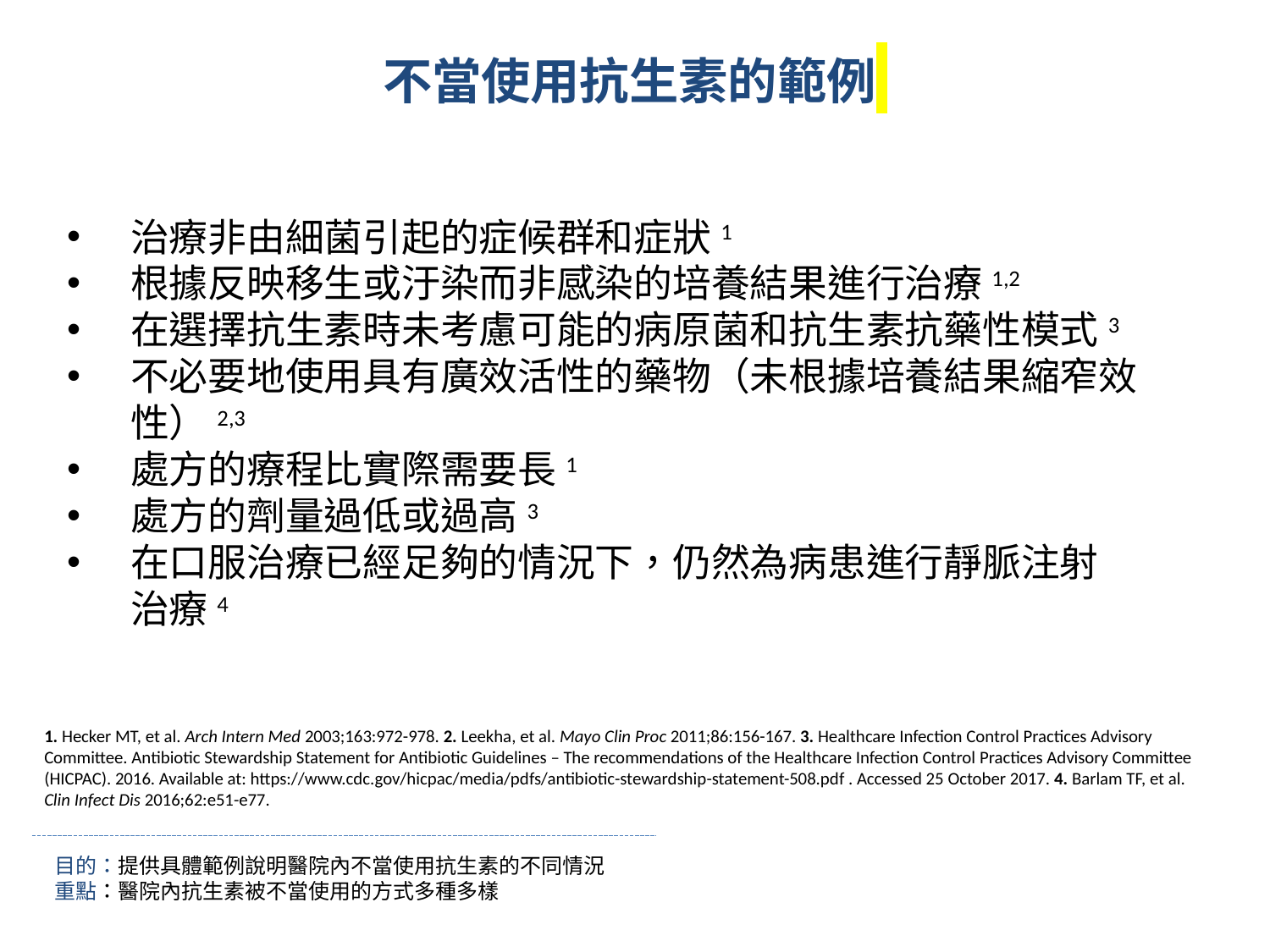

不當使用抗生素的範例
治療非由細菌引起的症候群和症狀1
根據反映移生或汙染而非感染的培養結果進行治療1,2
在選擇抗生素時未考慮可能的病原菌和抗生素抗藥性模式3
不必要地使用具有廣效活性的藥物（未根據培養結果縮窄效性）2,3
處方的療程比實際需要長1
處方的劑量過低或過高3
在口服治療已經足夠的情況下，仍然為病患進行靜脈注射
治療4
1. Hecker MT, et al. Arch Intern Med 2003;163:972-978. 2. Leekha, et al. Mayo Clin Proc 2011;86:156-167. 3. Healthcare Infection Control Practices Advisory Committee. Antibiotic Stewardship Statement for Antibiotic Guidelines – The recommendations of the Healthcare Infection Control Practices Advisory Committee (HICPAC). 2016. Available at: https://www.cdc.gov/hicpac/media/pdfs/antibiotic-stewardship-statement-508.pdf . Accessed 25 October 2017. 4. Barlam TF, et al. Clin Infect Dis 2016;62:e51-e77.
目的：提供具體範例說明醫院內不當使用抗生素的不同情況
重點：醫院內抗生素被不當使用的方式多種多樣